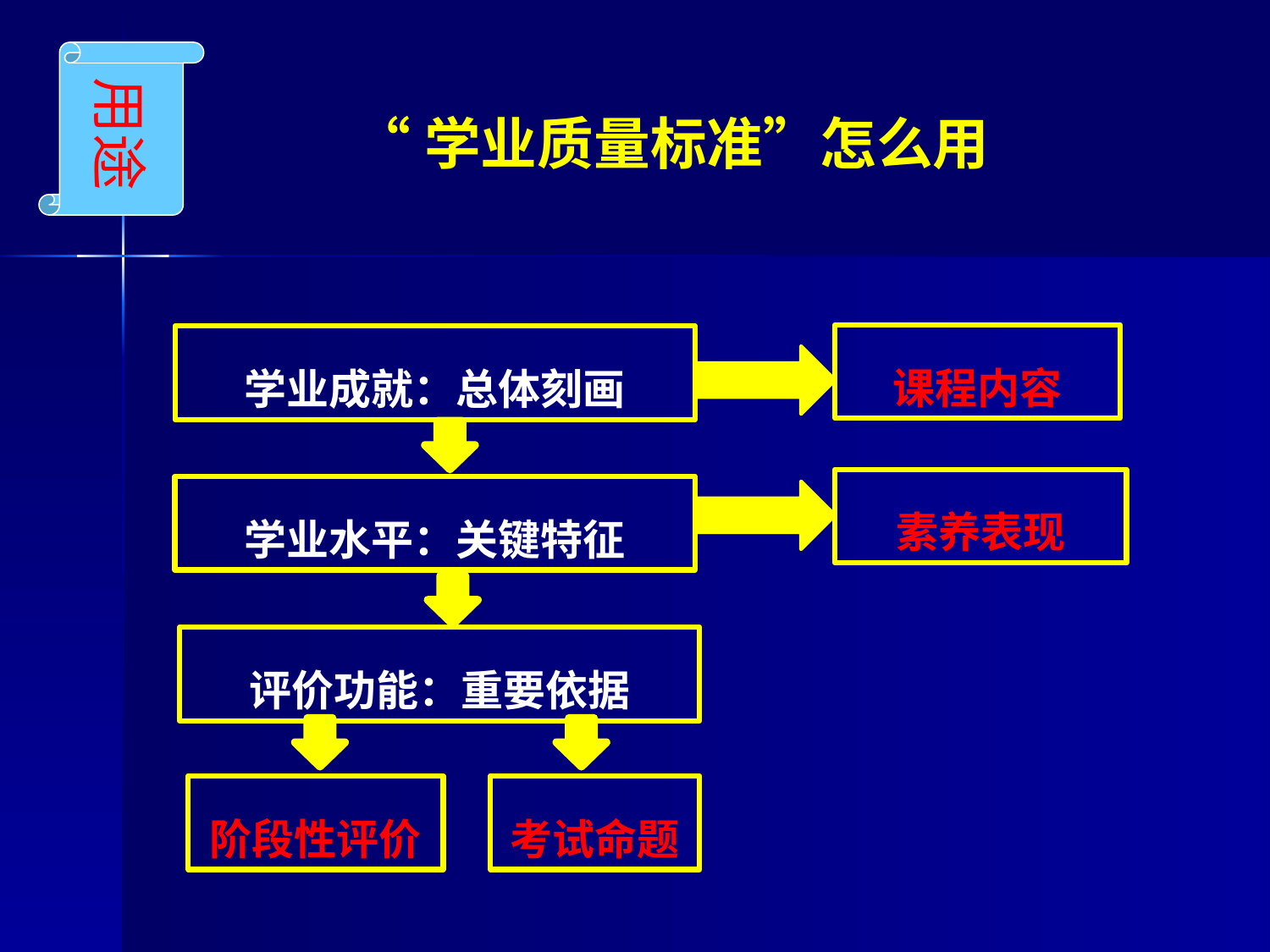

用途
# “学业质量标准”怎么用
课程内容
学业成就：总体刻画

素养表现
学业水平：关键特征

评价功能：重要依据

阶段性评价
考试命题